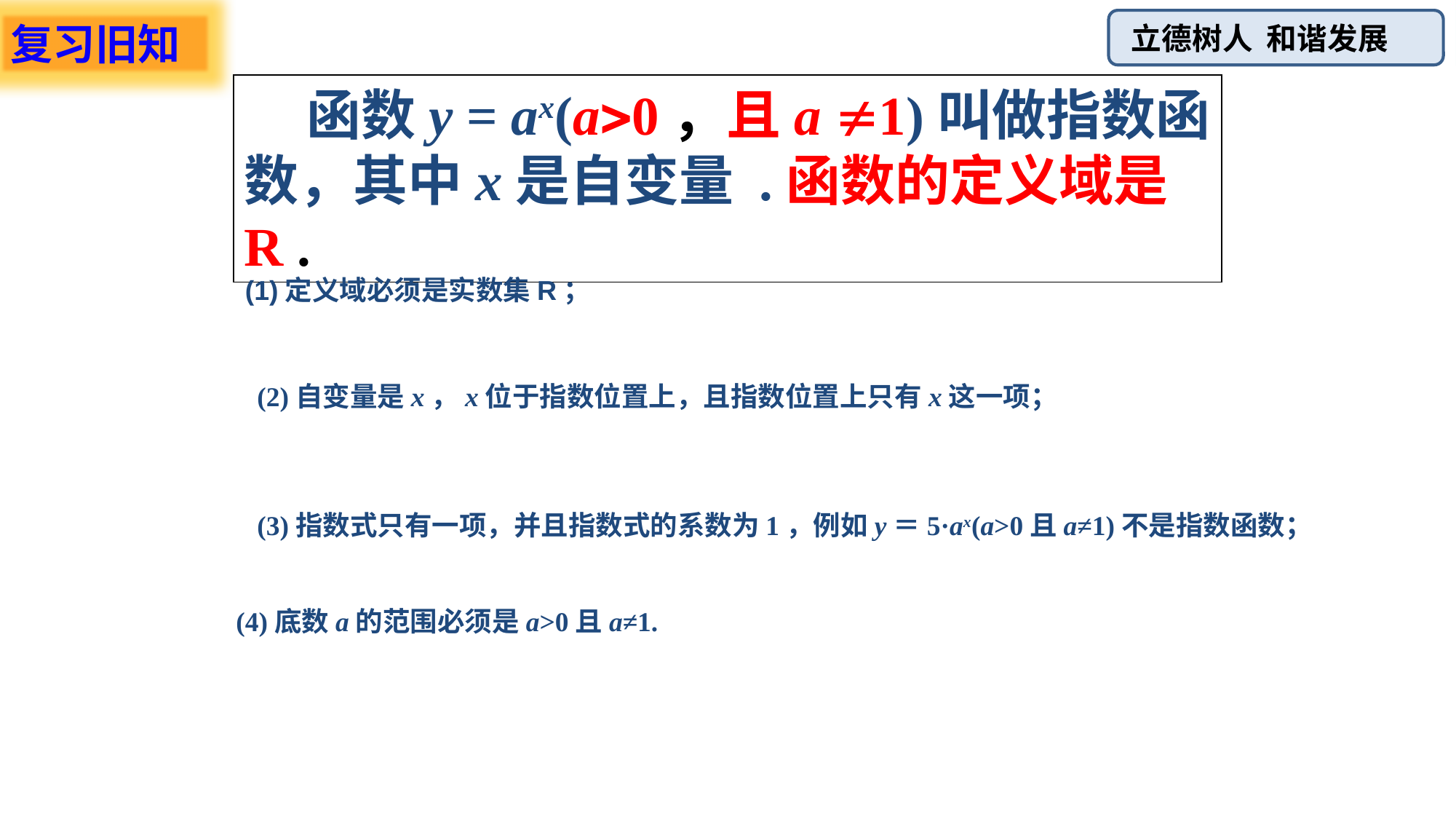

复习旧知
    函数y = ax(a>0，且a ≠1)叫做指数函数，其中x是自变量 .函数的定义域是R .
(1)定义域必须是实数集R；
(2)自变量是x，x位于指数位置上，且指数位置上只有x这一项；
(3)指数式只有一项，并且指数式的系数为1，例如y＝5·ax(a>0且a≠1)不是指数函数；
(4)底数a的范围必须是a>0且a≠1.